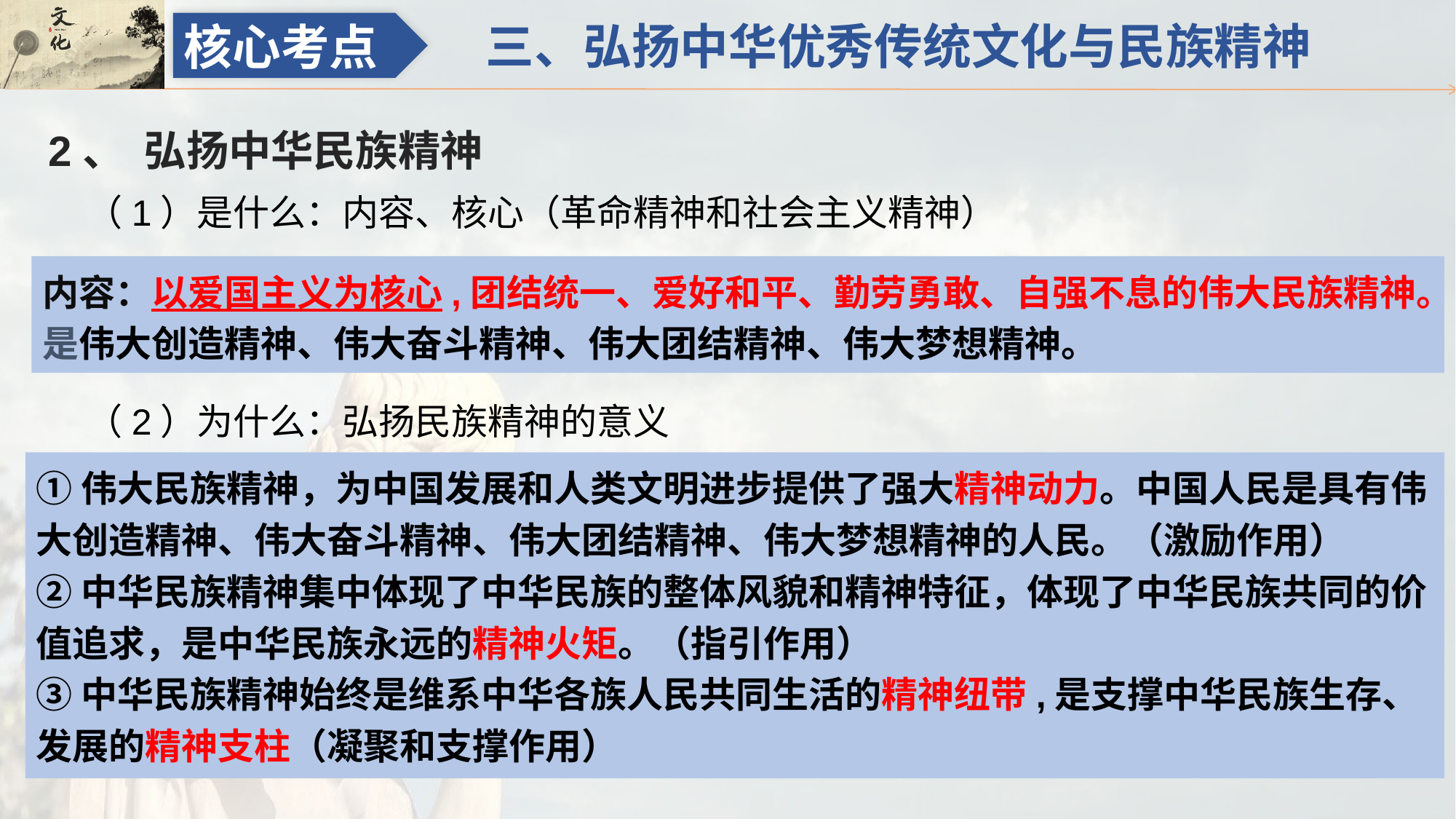

三、弘扬中华优秀传统文化与民族精神
核心考点
2、  弘扬中华民族精神
（1）是什么：内容、核心（革命精神和社会主义精神）
内容：以爱国主义为核心,团结统一、爱好和平、勤劳勇敢、自强不息的伟大民族精神。是伟大创造精神、伟大奋斗精神、伟大团结精神、伟大梦想精神。
（2）为什么：弘扬民族精神的意义
①伟大民族精神，为中国发展和人类文明进步提供了强大精神动力。中国人民是具有伟大创造精神、伟大奋斗精神、伟大团结精神、伟大梦想精神的人民。（激励作用）
②中华民族精神集中体现了中华民族的整体风貌和精神特征，体现了中华民族共同的价值追求，是中华民族永远的精神火矩。（指引作用）
③中华民族精神始终是维系中华各族人民共同生活的精神纽带,是支撑中华民族生存、发展的精神支柱（凝聚和支撑作用）